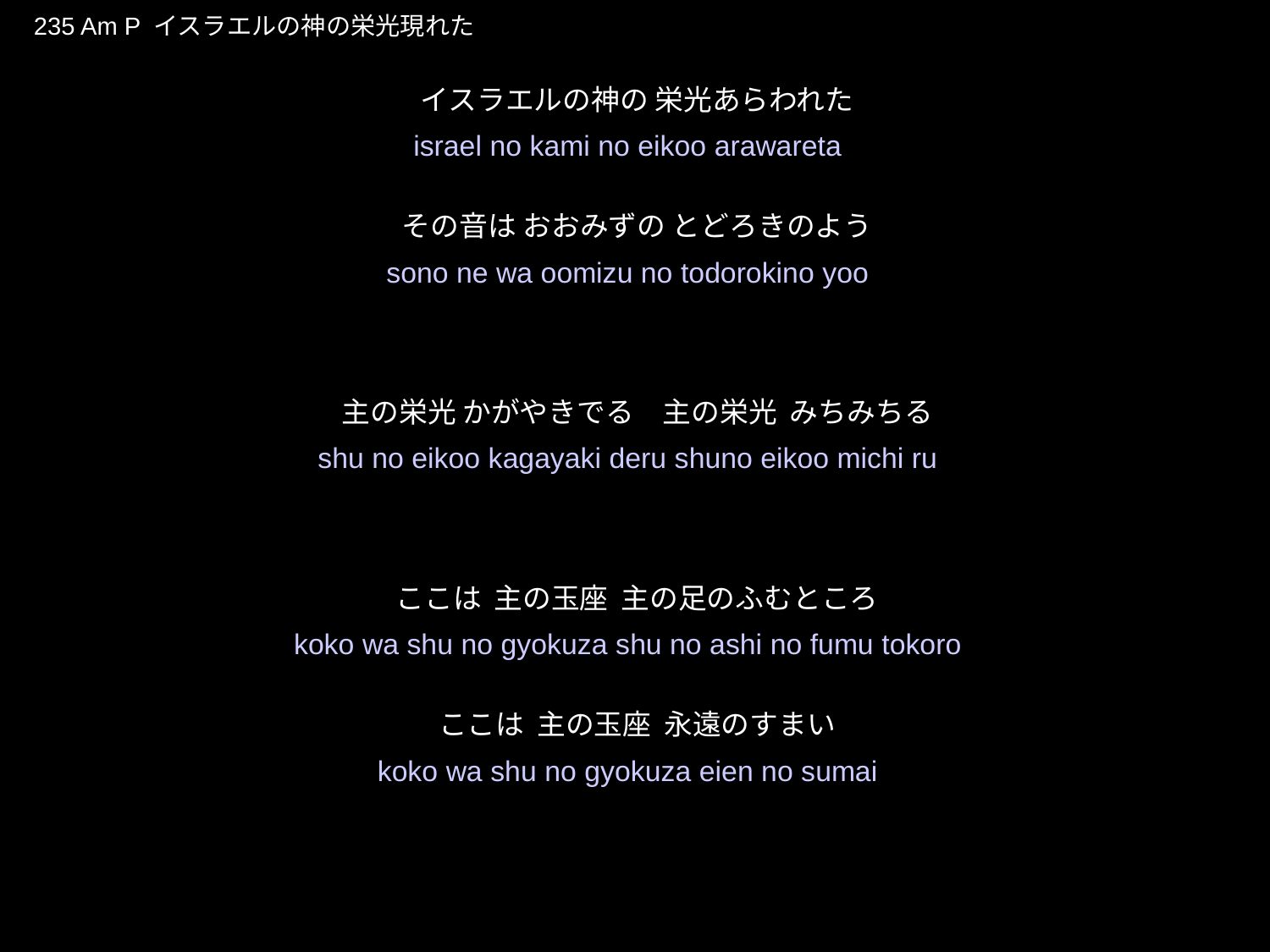

いすらえるのかみのえいこうあらわれた
★P
235 Am P イスラエルの神の栄光現れた
イスラエルの神の 栄光あらわれた
その音は おおみずの とどろきのよう
主の栄光 かがやきでる　主の栄光  みちみちる
ここは  主の玉座  主の足のふむところ
ここは  主の玉座  永遠のすまい
★４
israel no kami no eikoo arawareta
sono ne wa oomizu no todorokino yoo
shu no eikoo kagayaki deru shuno eikoo michi ru
koko wa shu no gyokuza shu no ashi no fumu tokoro
koko wa shu no gyokuza eien no sumai